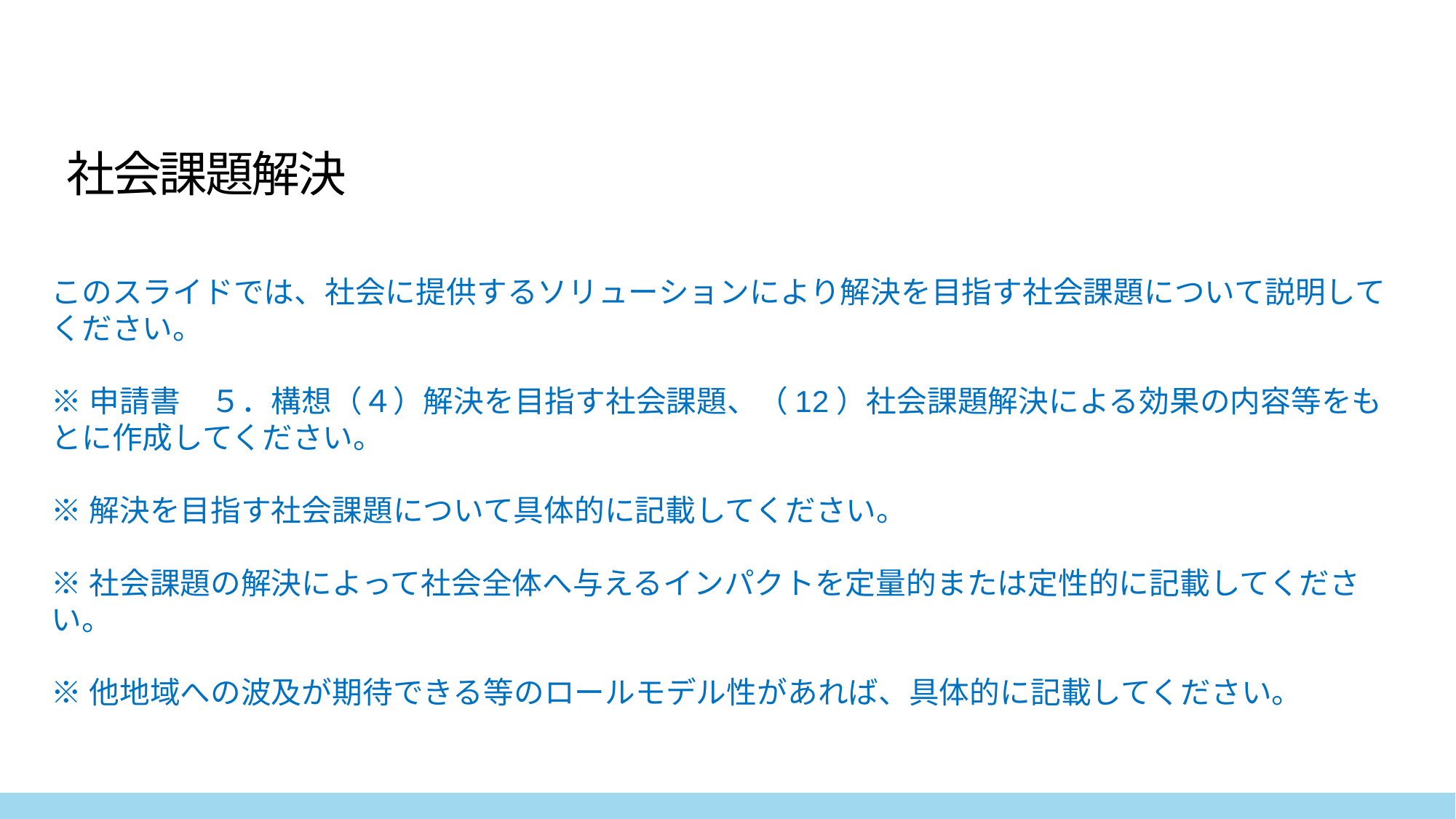

社会課題解決
このスライドでは、社会に提供するソリューションにより解決を目指す社会課題について説明してください。

※申請書　５．構想（４）解決を目指す社会課題、（12）社会課題解決による効果の内容等をもとに作成してください。

※解決を目指す社会課題について具体的に記載してください。

※社会課題の解決によって社会全体へ与えるインパクトを定量的または定性的に記載してください。

※他地域への波及が期待できる等のロールモデル性があれば、具体的に記載してください。